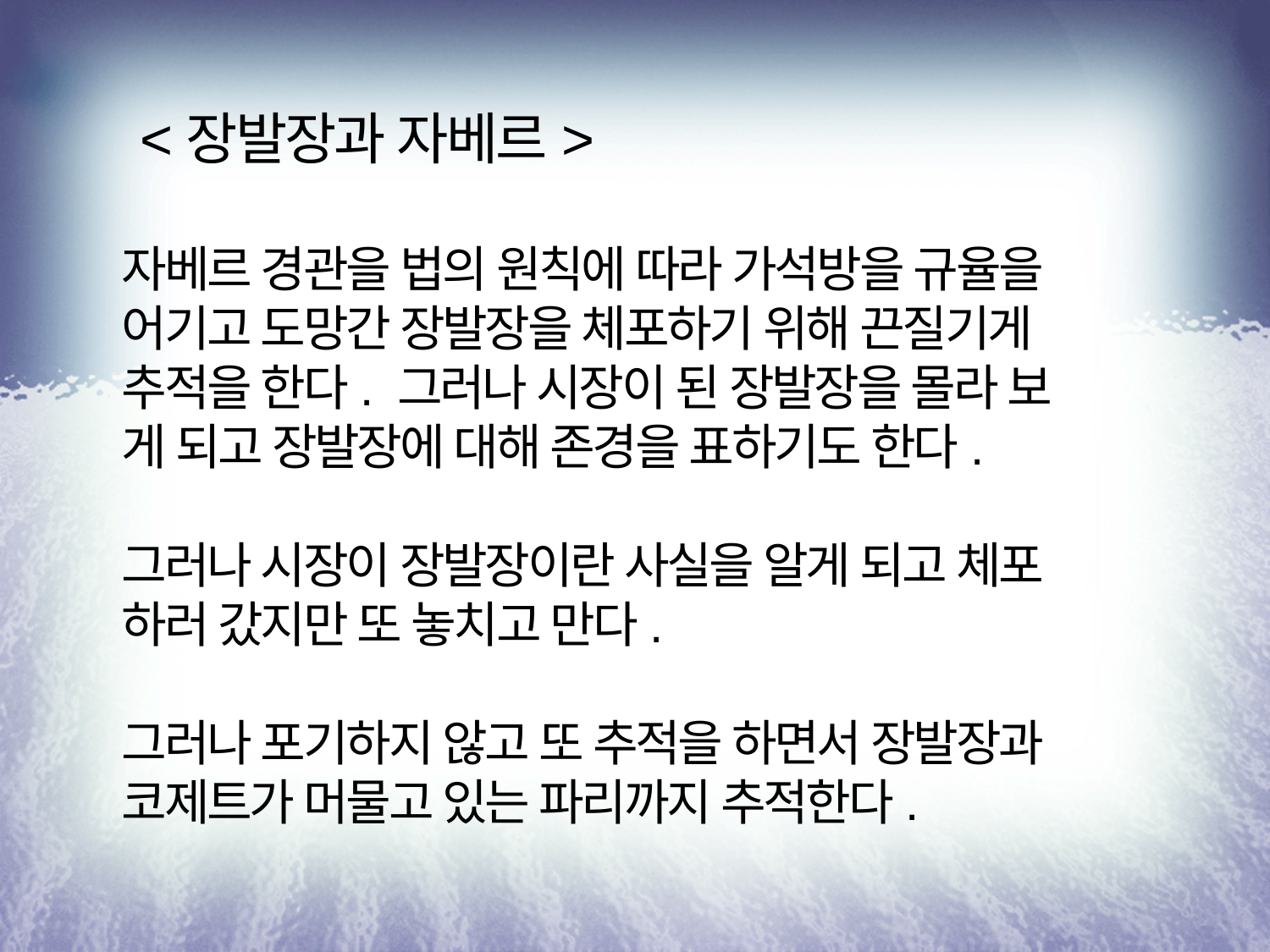

<장발장과 자베르>
자베르 경관을 법의 원칙에 따라 가석방을 규율을
어기고 도망간 장발장을 체포하기 위해 끈질기게  추적을 한다. 그러나 시장이 된 장발장을 몰라 보
게 되고 장발장에 대해 존경을 표하기도 한다.

그러나 시장이 장발장이란 사실을 알게 되고 체포
하러 갔지만 또 놓치고 만다.

그러나 포기하지 않고 또 추적을 하면서 장발장과 코제트가 머물고 있는 파리까지 추적한다.